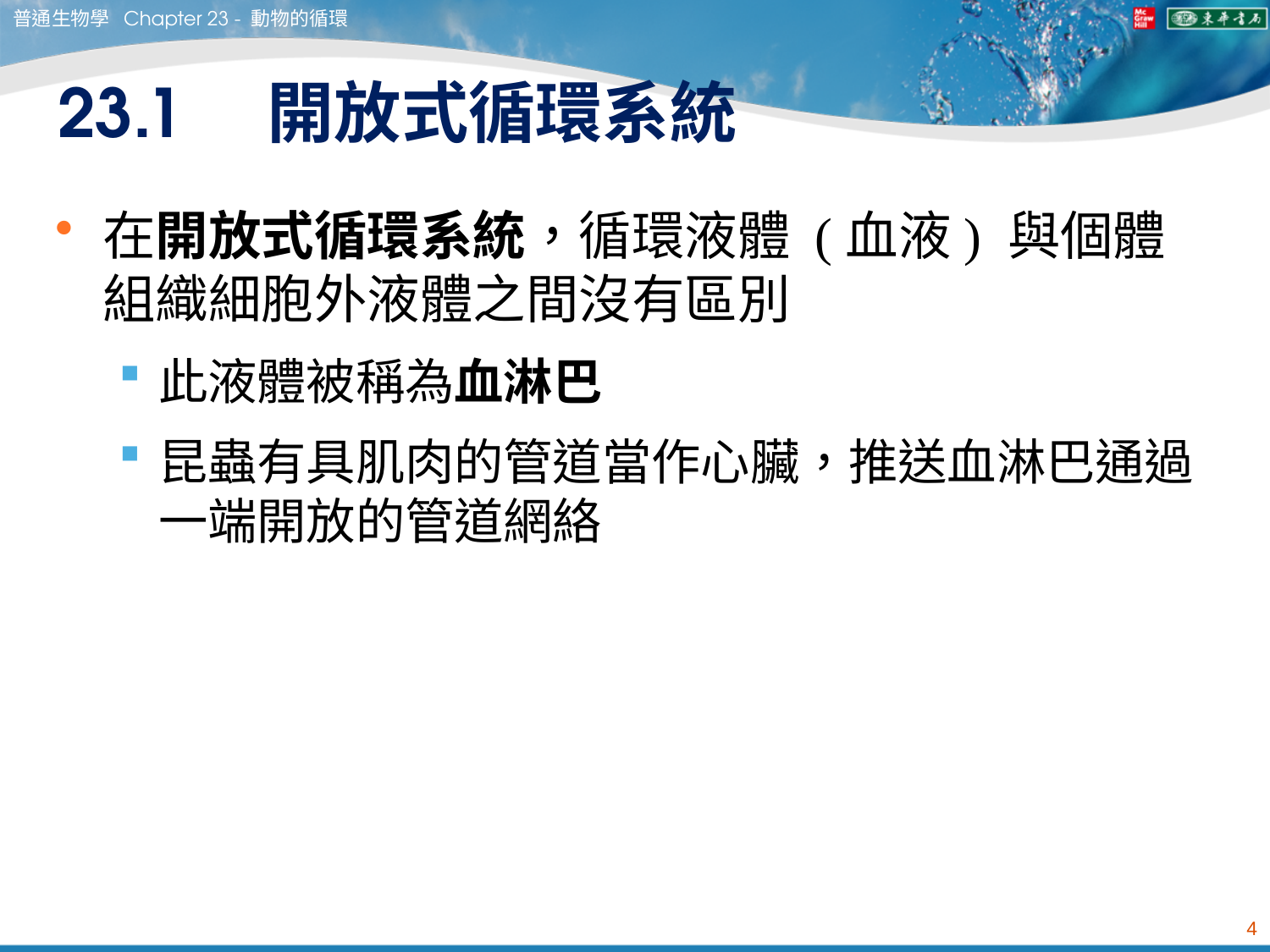

普通生物學  Chapter 23 - 動物的循環
# 23.1　開放式循環系統
在開放式循環系統，循環液體 (血液) 與個體組織細胞外液體之間沒有區別
此液體被稱為血淋巴
昆蟲有具肌肉的管道當作心臟，推送血淋巴通過一端開放的管道網絡
4